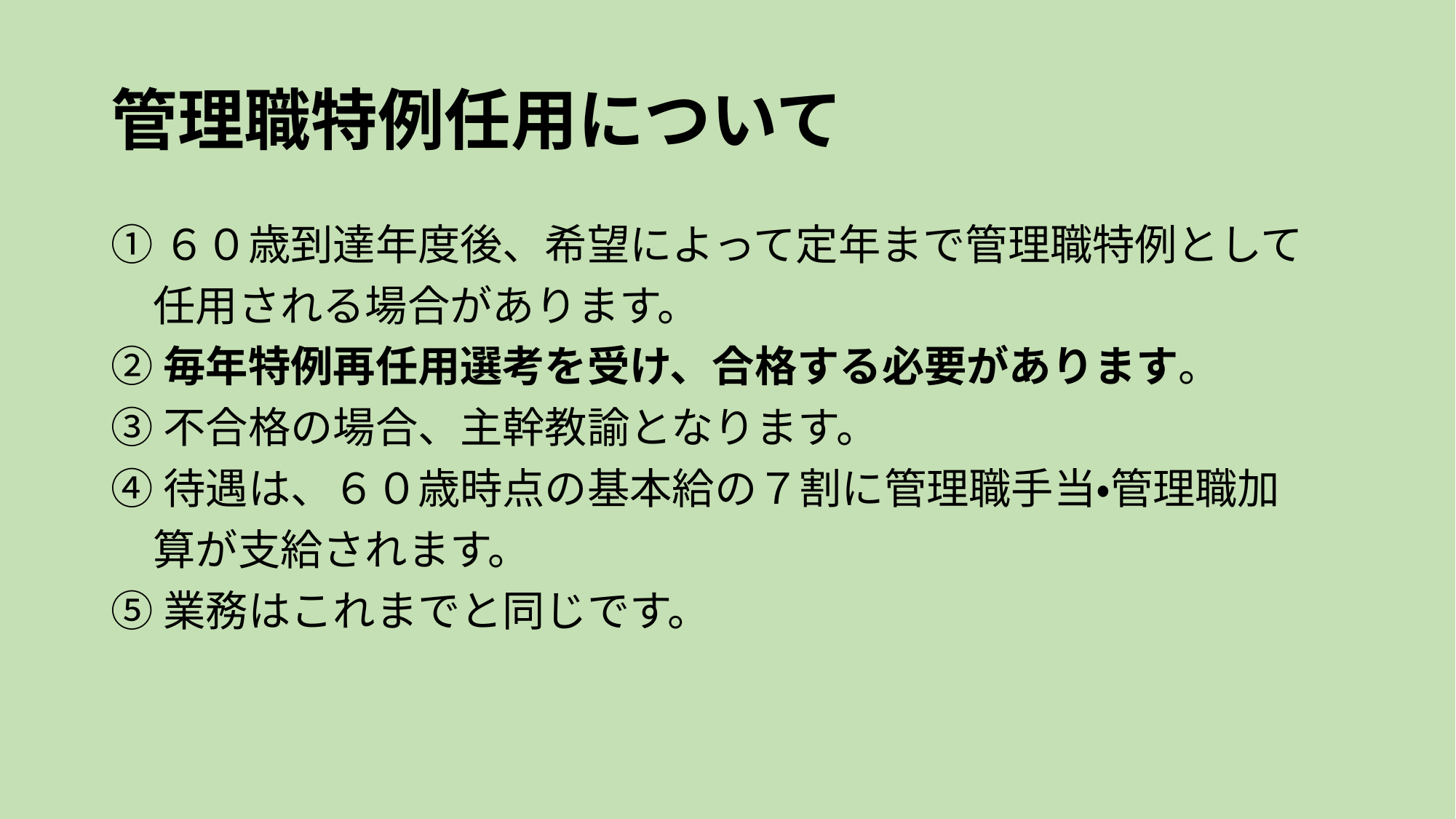

# 管理職特例任用について
①６０歳到達年度後、希望によって定年まで管理職特例として
　任用される場合があります。
②毎年特例再任用選考を受け、合格する必要があります。
③不合格の場合、主幹教諭となります。
④待遇は、６０歳時点の基本給の７割に管理職手当・管理職加
　算が支給されます。
⑤業務はこれまでと同じです。